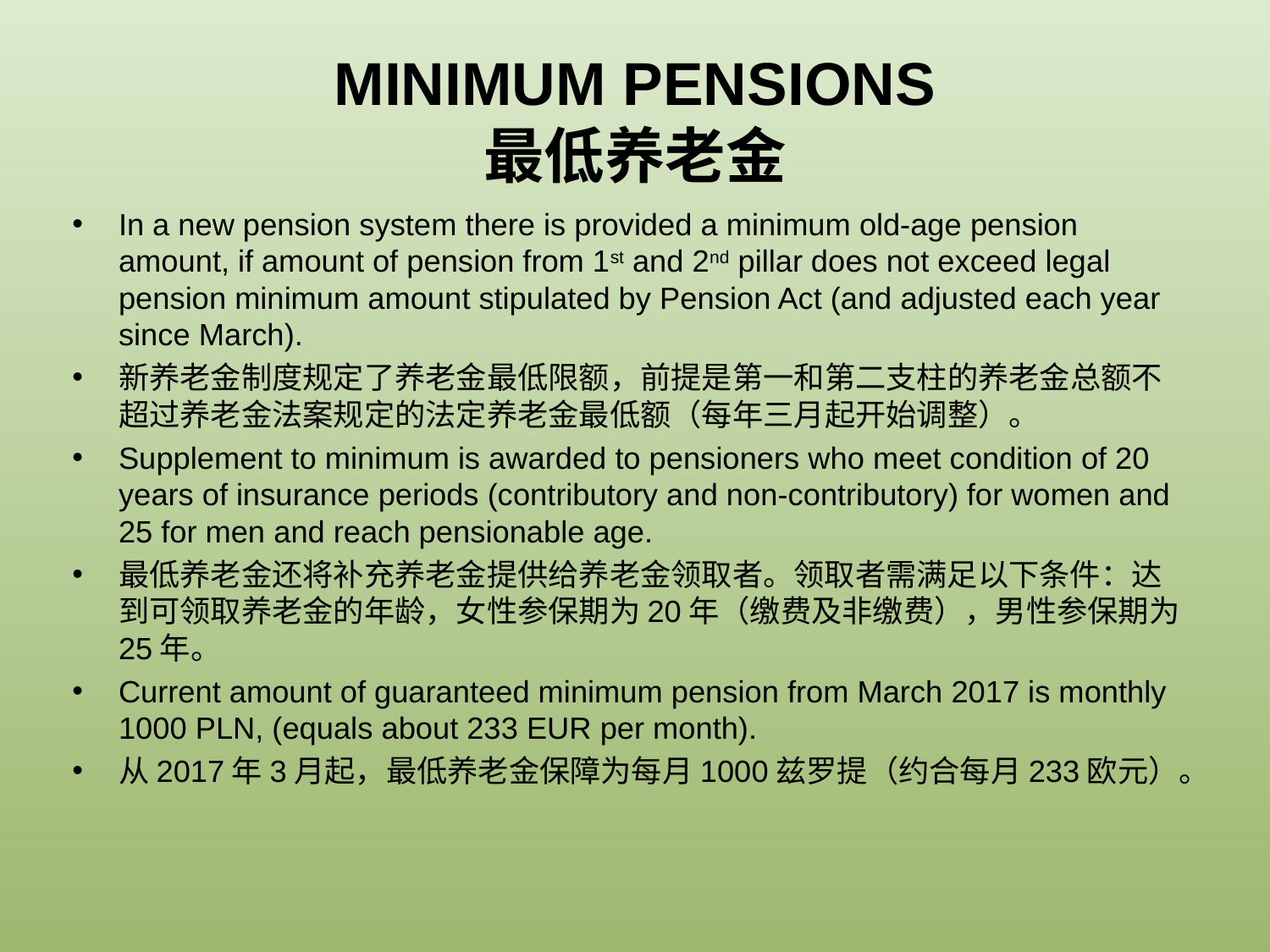

# MINIMUM PENSIONS 最低养老金
In a new pension system there is provided a minimum old-age pension amount, if amount of pension from 1st and 2nd pillar does not exceed legal pension minimum amount stipulated by Pension Act (and adjusted each year since March).
新养老金制度规定了养老金最低限额，前提是第一和第二支柱的养老金总额不超过养老金法案规定的法定养老金最低额（每年三月起开始调整）。
Supplement to minimum is awarded to pensioners who meet condition of 20 years of insurance periods (contributory and non-contributory) for women and 25 for men and reach pensionable age.
最低养老金还将补充养老金提供给养老金领取者。领取者需满足以下条件：达到可领取养老金的年龄，女性参保期为20年（缴费及非缴费），男性参保期为25年。
Current amount of guaranteed minimum pension from March 2017 is monthly 1000 PLN, (equals about 233 EUR per month).
从2017年3月起，最低养老金保障为每月1000兹罗提（约合每月233欧元）。